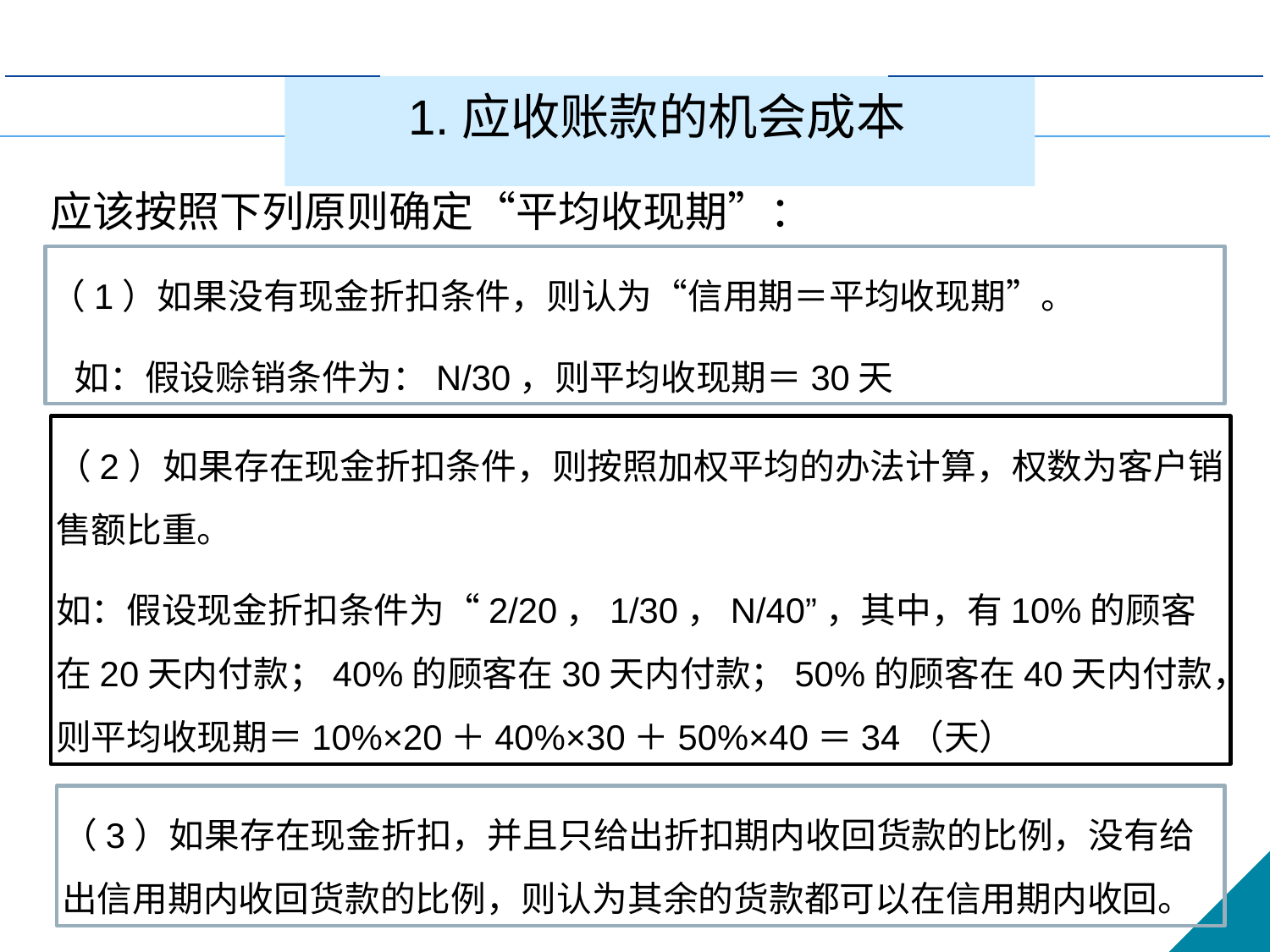

1.应收账款的机会成本
应该按照下列原则确定“平均收现期”：
（1）如果没有现金折扣条件，则认为“信用期＝平均收现期”。
  如：假设赊销条件为：N/30，则平均收现期＝30天
（2）如果存在现金折扣条件，则按照加权平均的办法计算，权数为客户销售额比重。
如：假设现金折扣条件为“2/20，1/30，N/40”，其中，有10%的顾客在20天内付款；40%的顾客在30天内付款；50%的顾客在40天内付款，则平均收现期＝10%×20＋40%×30＋50%×40＝34（天）
（3）如果存在现金折扣，并且只给出折扣期内收回货款的比例，没有给出信用期内收回货款的比例，则认为其余的货款都可以在信用期内收回。
11